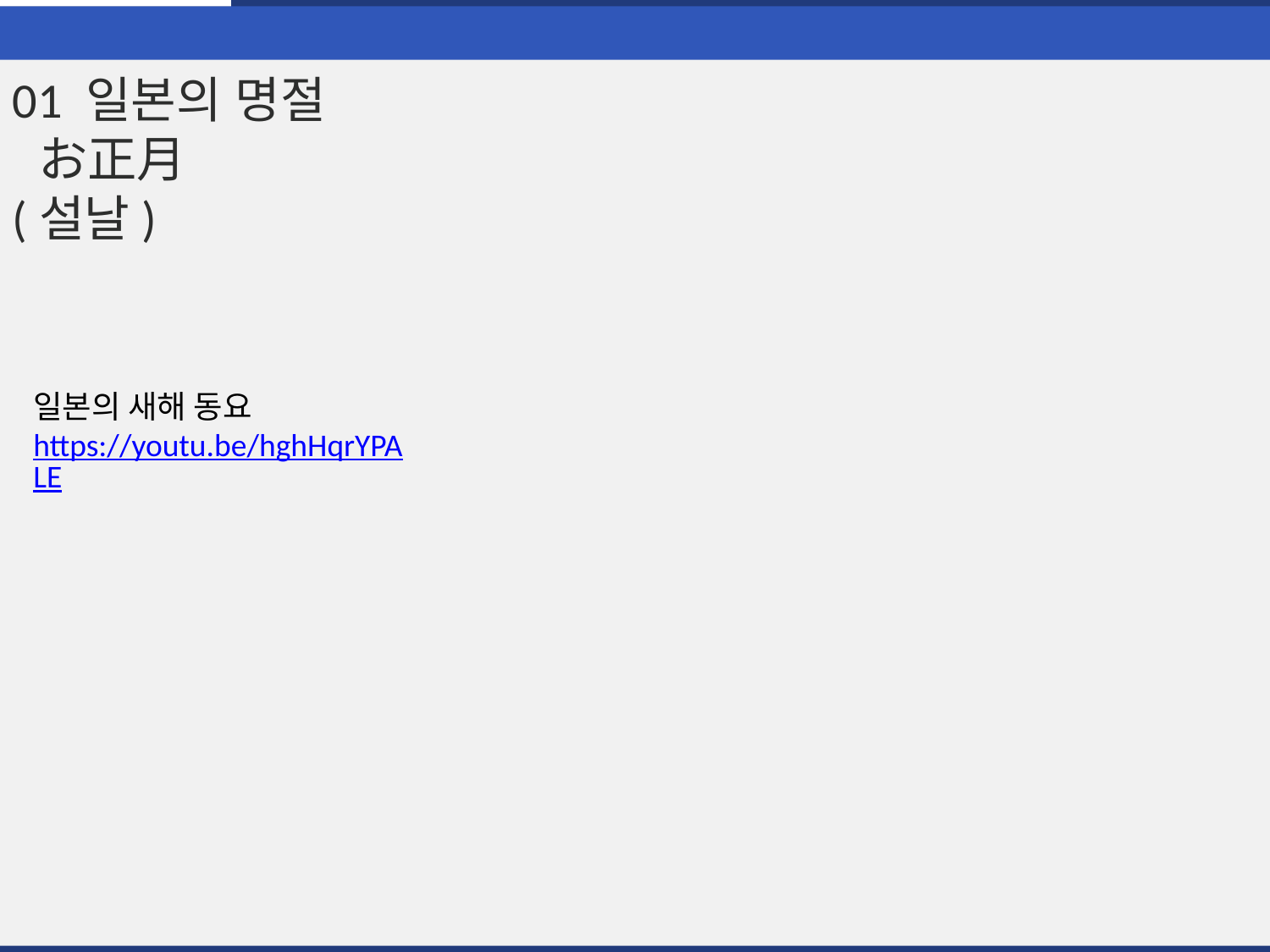

01 일본의 명절
 お正月
(설날)
일본의 새해 동요
https://youtu.be/hghHqrYPALE